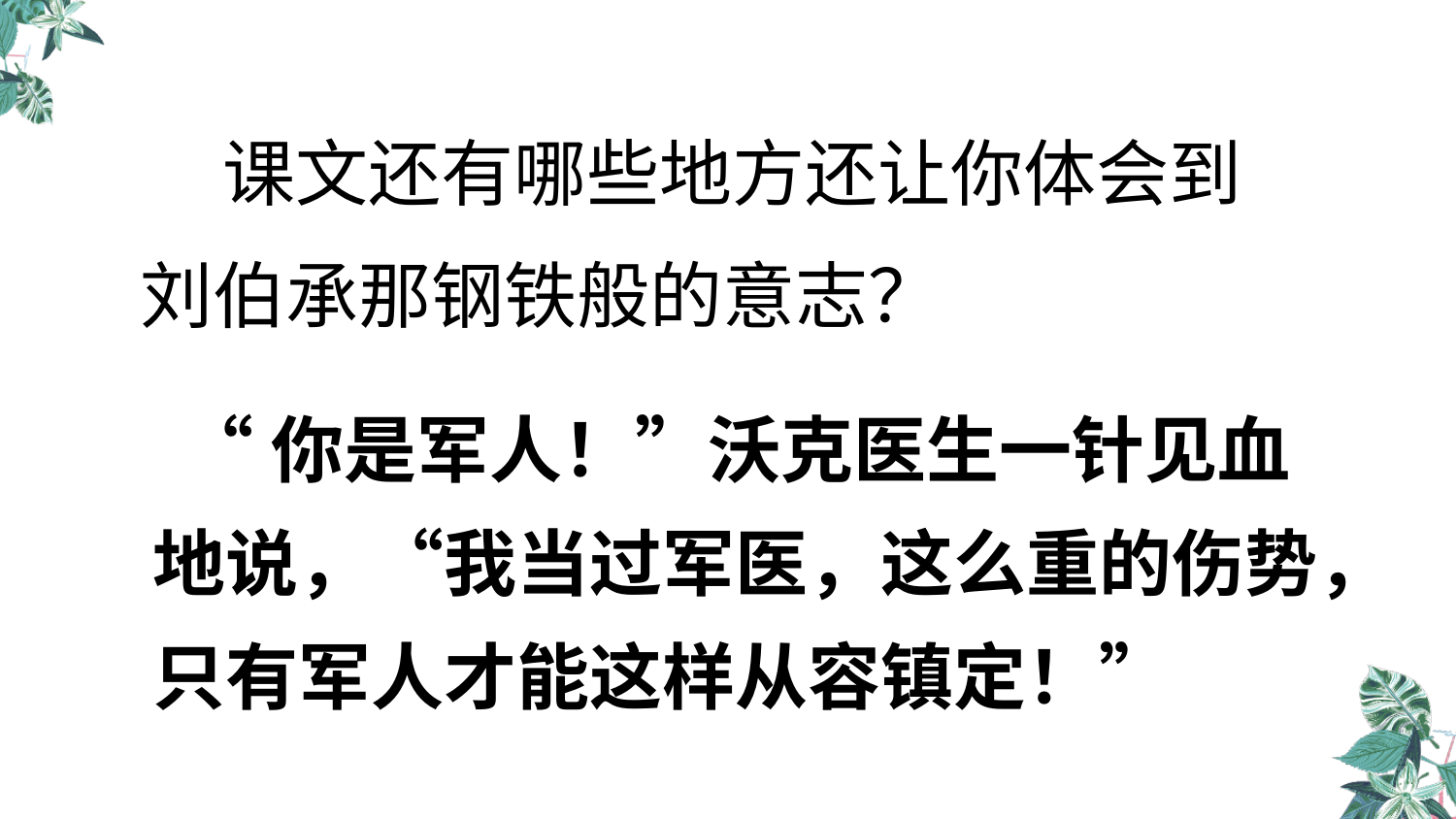

# 课文还有哪些地方还让你体会到刘伯承那钢铁般的意志？
     “你是军人！”沃克医生一针见血地说，“我当过军医，这么重的伤势，只有军人才能这样从容镇定！”